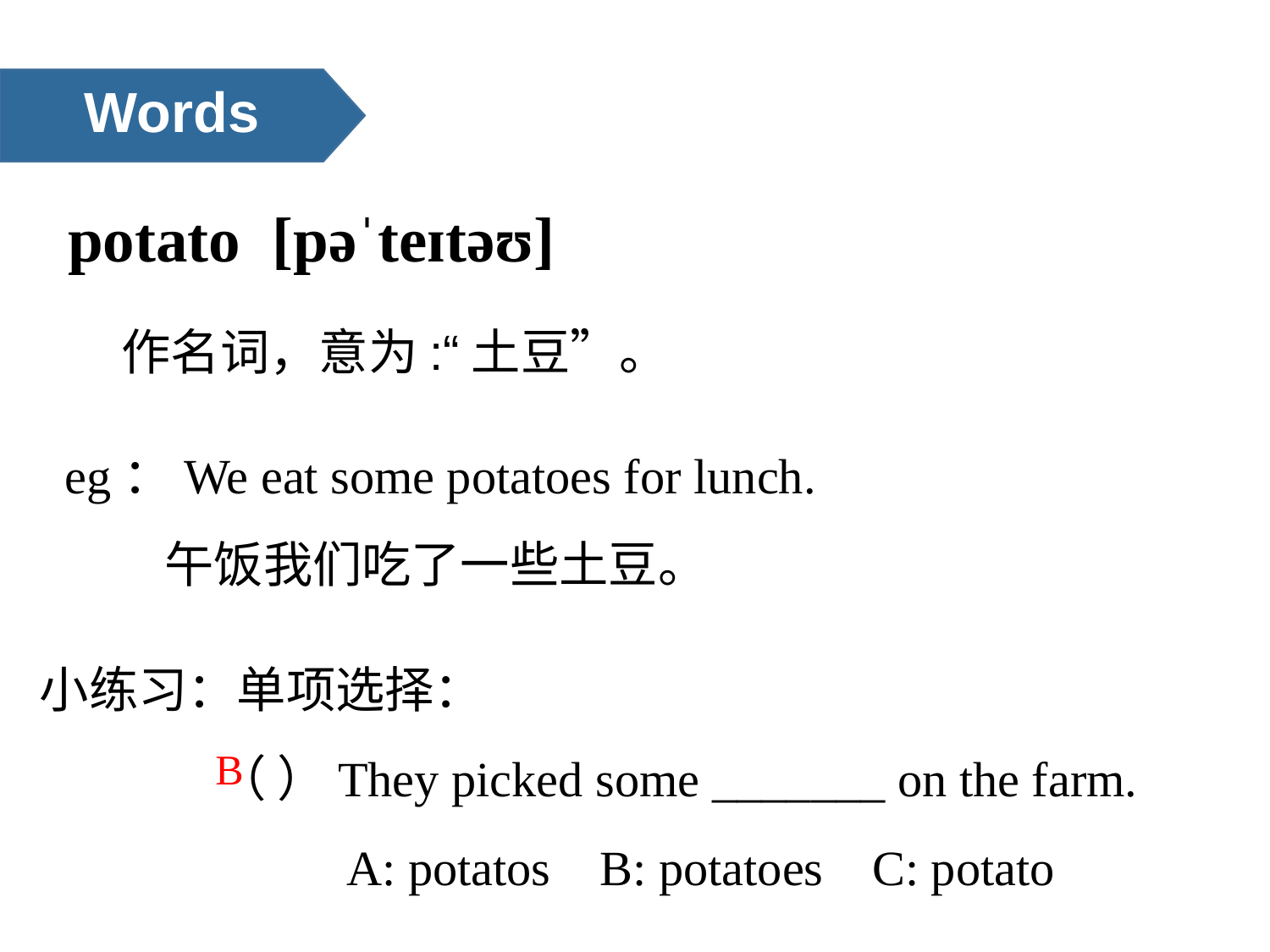

Words
potato  [pəˈteɪtəʊ]
作名词，意为:“土豆”。
eg：We eat some potatoes for lunch.
        午饭我们吃了一些土豆。
小练习：单项选择：
               （ ）They picked some _______ on the farm.
                         A: potatos    B: potatoes    C: potato
B